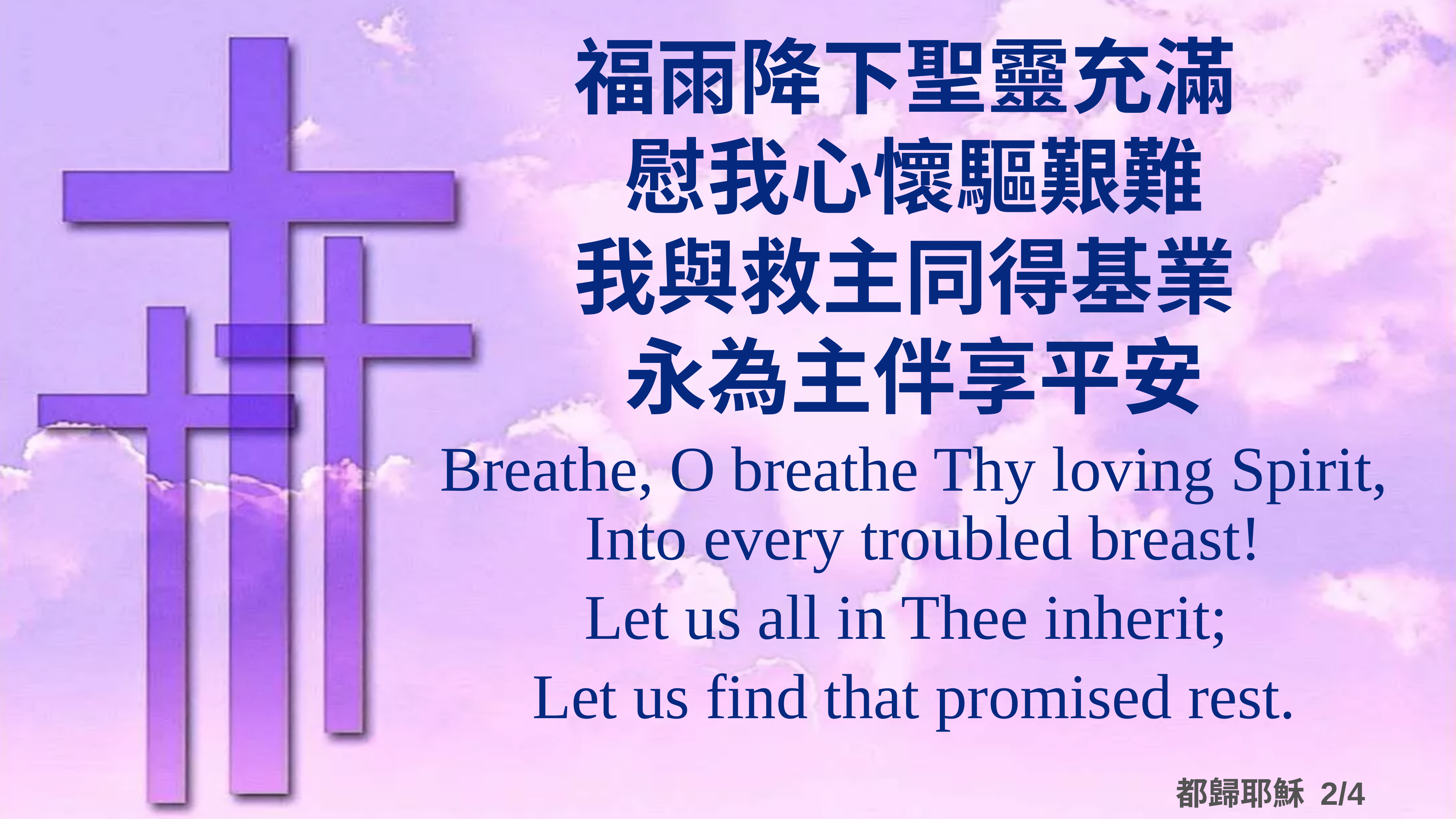

福雨降下聖靈充滿
慰我心懷驅艱難
我與救主同得基業
永為主伴享平安
Breathe, O breathe Thy loving Spirit, Into every troubled breast!
Let us all in Thee inherit;
Let us find that promised rest.
都歸耶穌 2/4